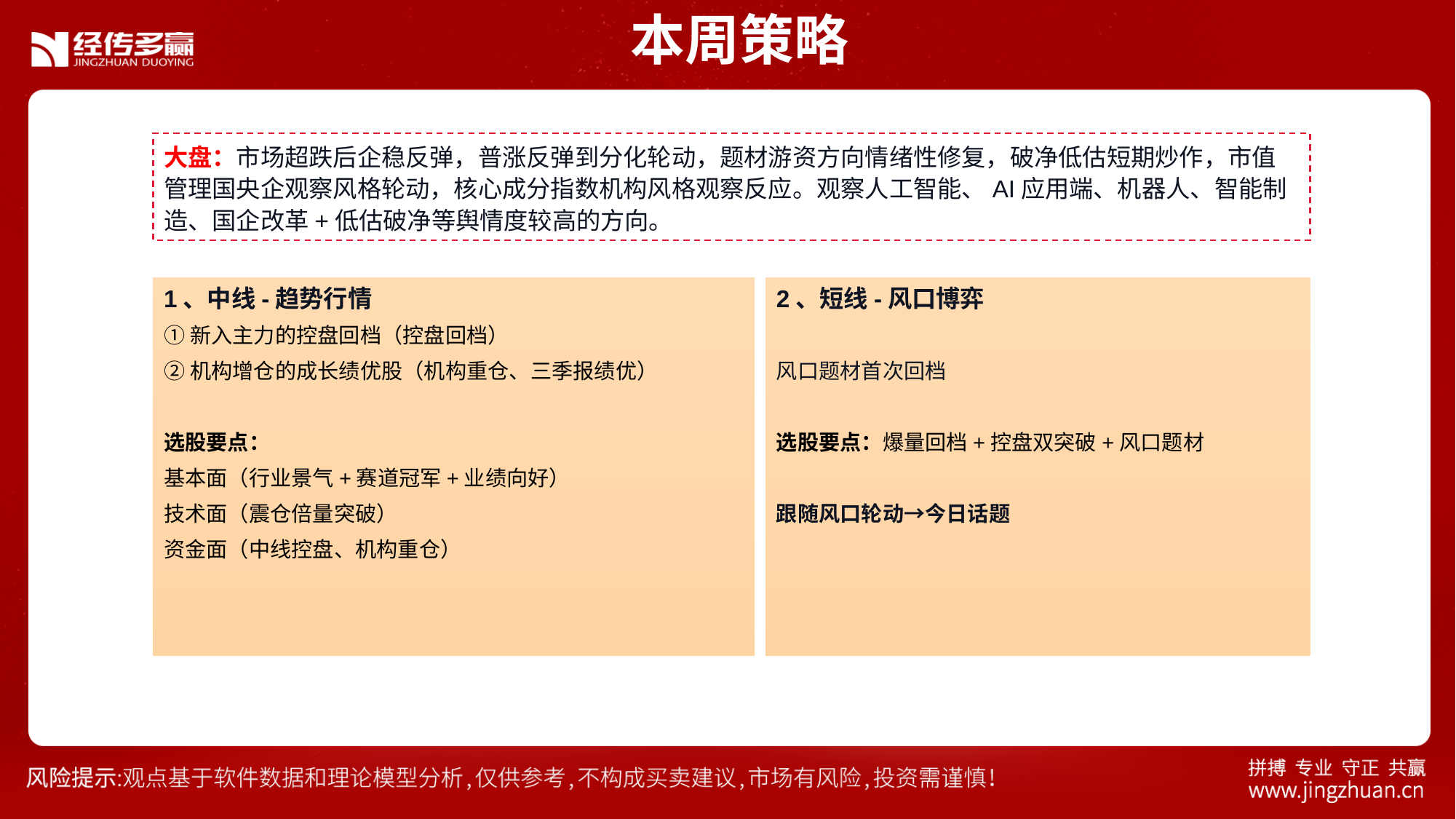

本周策略
大盘：市场超跌后企稳反弹，普涨反弹到分化轮动，题材游资方向情绪性修复，破净低估短期炒作，市值管理国央企观察风格轮动，核心成分指数机构风格观察反应。观察人工智能、AI应用端、机器人、智能制造、国企改革+低估破净等舆情度较高的方向。
1、中线-趋势行情
①新入主力的控盘回档（控盘回档）
②机构增仓的成长绩优股（机构重仓、三季报绩优）

选股要点：
基本面（行业景气+赛道冠军+业绩向好）
技术面（震仓倍量突破）
资金面（中线控盘、机构重仓）
2、短线-风口博弈

风口题材首次回档

选股要点：爆量回档+控盘双突破+风口题材

跟随风口轮动→今日话题